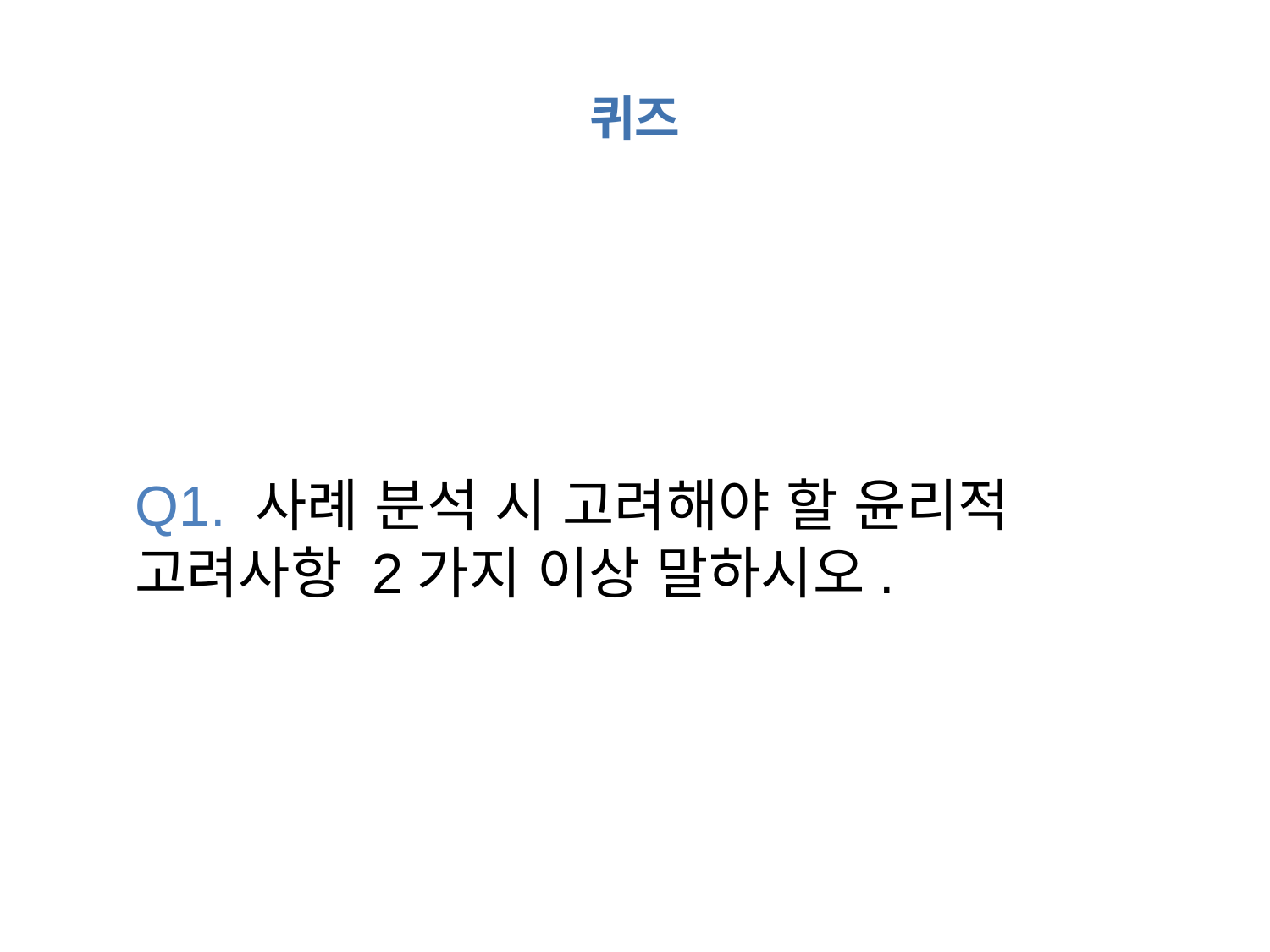

퀴즈
Q1. 사례 분석 시 고려해야 할 윤리적 고려사항 2가지 이상 말하시오.